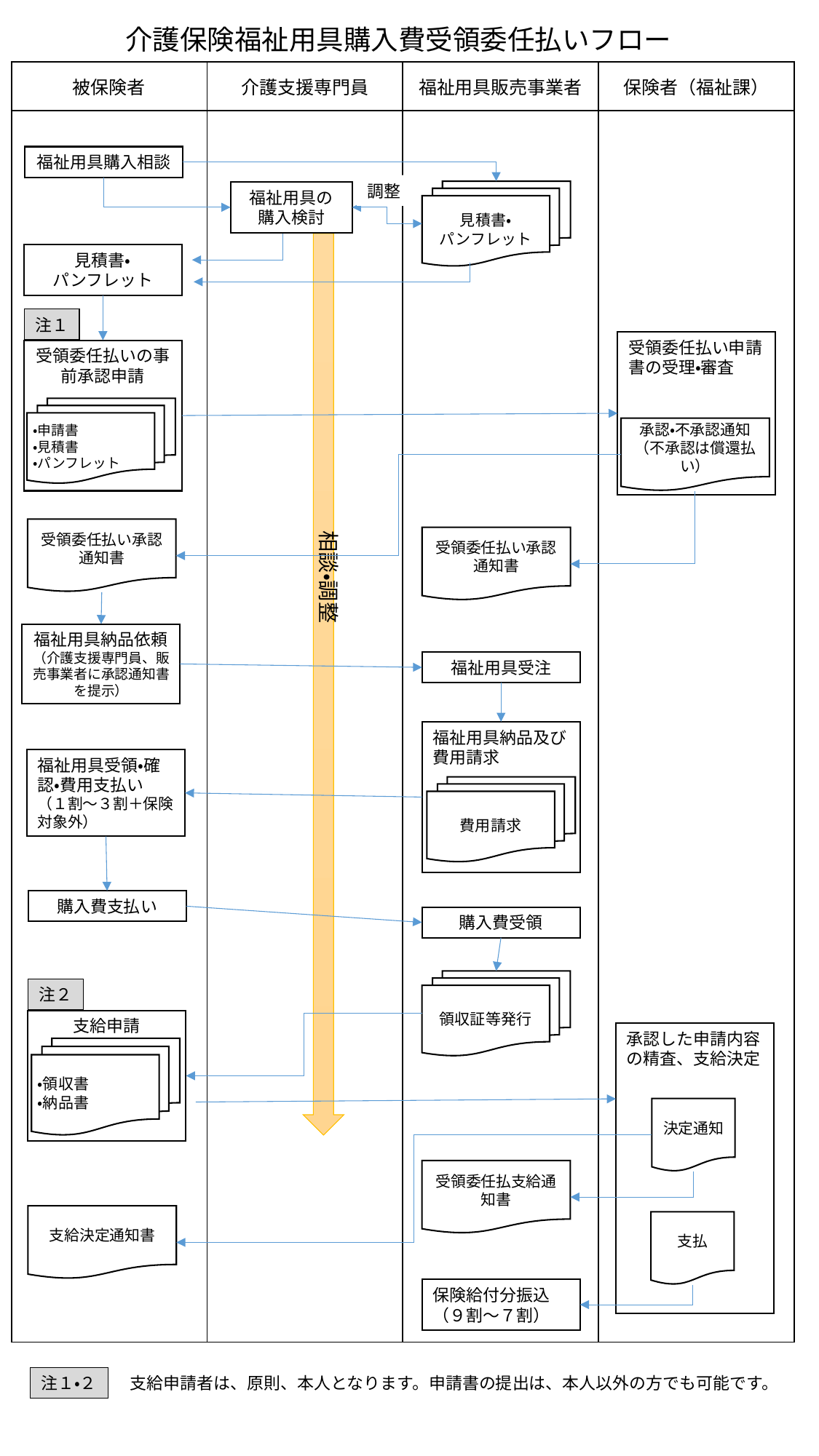

介護保険福祉用具購入費受領委任払いフロー
| 被保険者 | 介護支援専門員 | 福祉用具販売事業者 | 保険者（福祉課） |
| --- | --- | --- | --- |
|  |  |  |  |
福祉用具購入相談
調整
見積書・
パンフレット
福祉用具の購入検討

見積書・
パンフレット
注１
受領委任払い申請書の受理・審査

受領委任払いの事前承認申請

・申請書
・見積書
・パンフレット
承認・不承認通知
（不承認は償還払い）
受領委任払い承認通知書
相談・調整
受領委任払い承認通知書
福祉用具納品依頼
（介護支援専門員、販売事業者に承認通知書を提示）
福祉用具受注
福祉用具納品及び費用請求

福祉用具受領・確認・費用支払い
（１割～３割＋保険対象外）
費用請求
購入費支払い
購入費受領
領収証等発行
注２
支給申請

承認した申請内容の精査、支給決定

・領収書
・納品書
決定通知
受領委任払支給通知書
支給決定通知書
支払
保険給付分振込（９割～７割）
注１・２
支給申請者は、原則、本人となります。申請書の提出は、本人以外の方でも可能です。